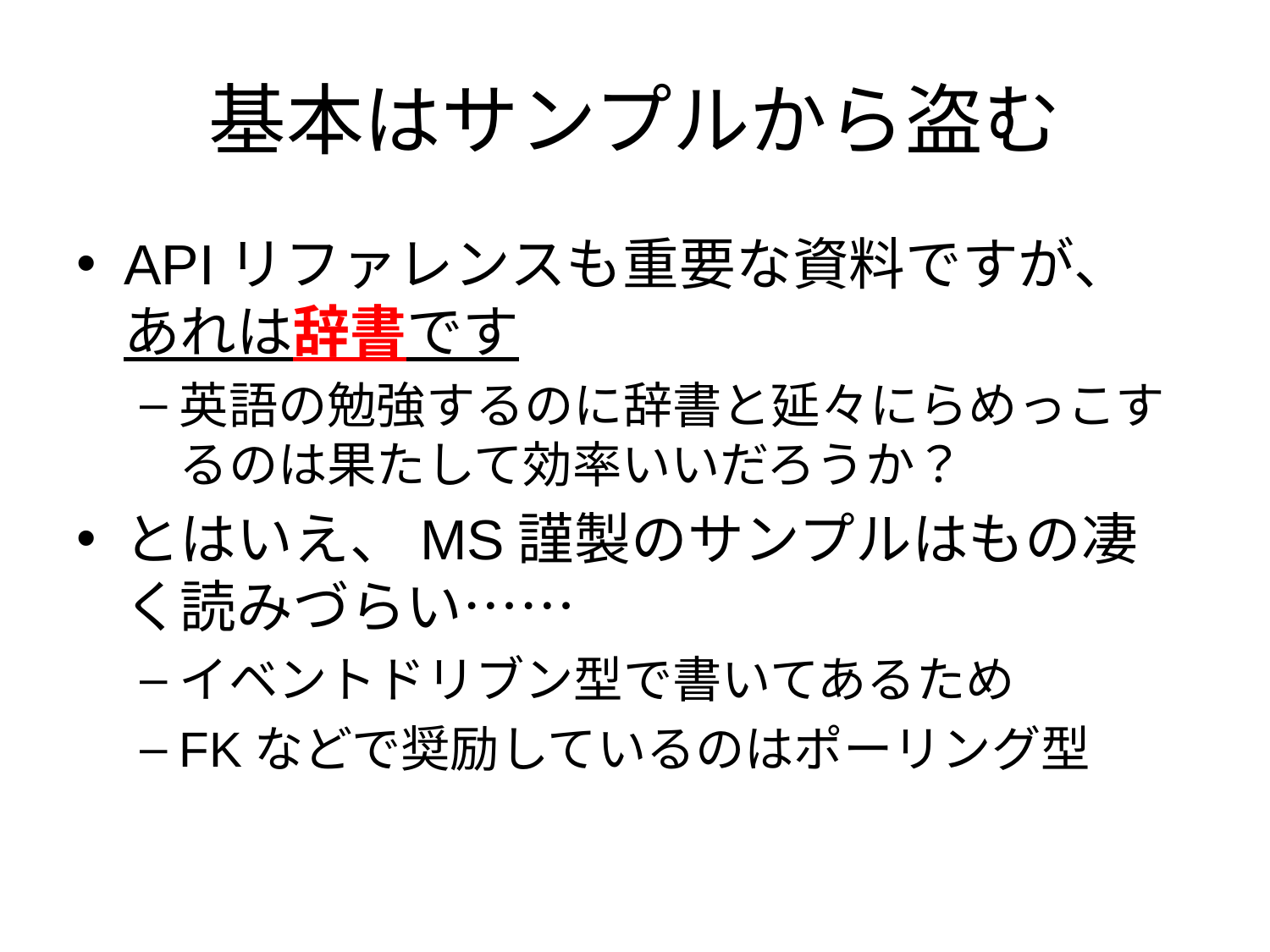

# 基本はサンプルから盗む
APIリファレンスも重要な資料ですが、
あれは辞書です
英語の勉強するのに辞書と延々にらめっこするのは果たして効率いいだろうか？
とはいえ、MS謹製のサンプルはもの凄く読みづらい……
イベントドリブン型で書いてあるため
FKなどで奨励しているのはポーリング型